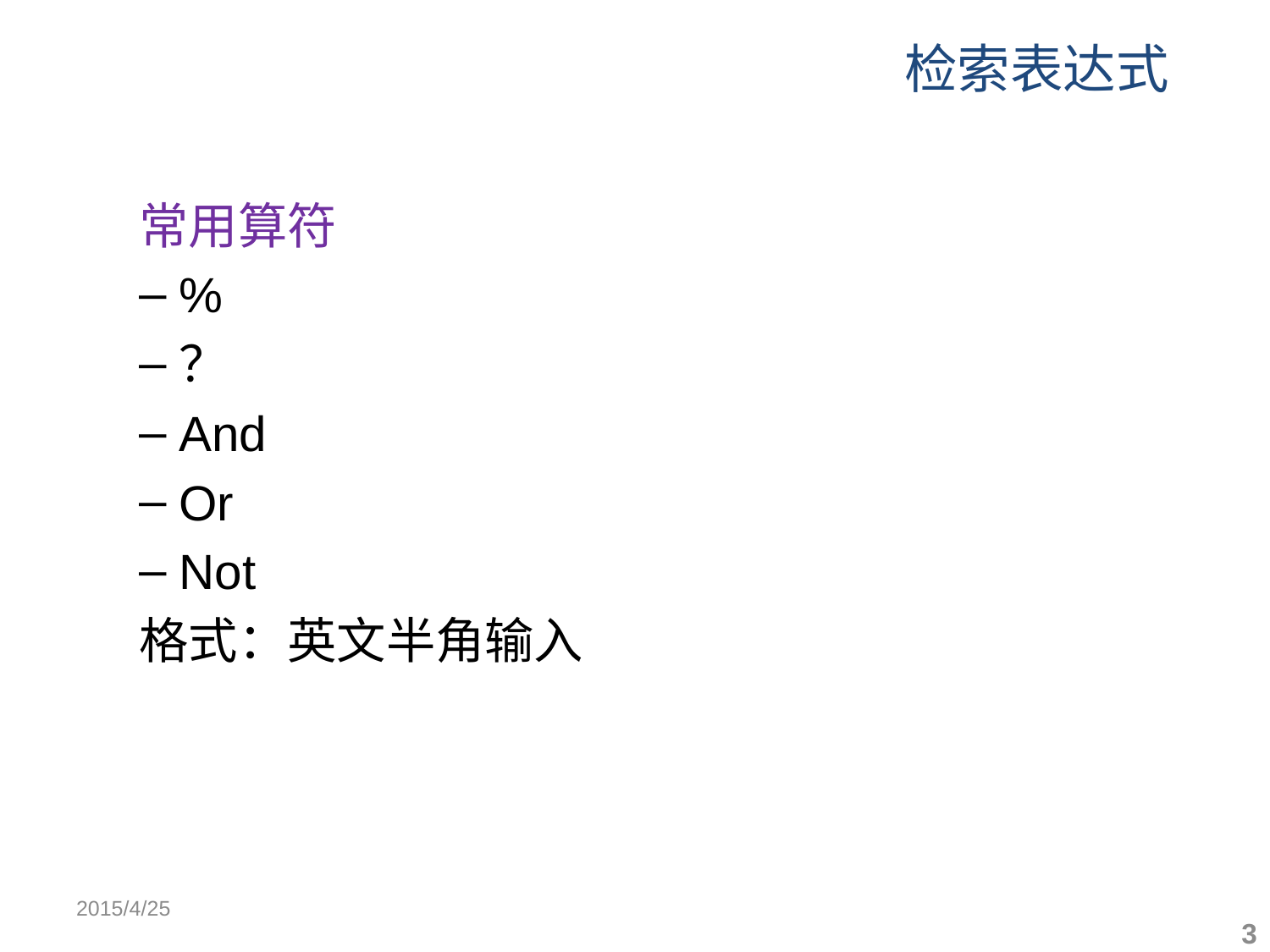

二、平台检索功能

检索表达式
常用算符
%
？
And
Or
Not
格式：英文半角输入
2015/4/25
3